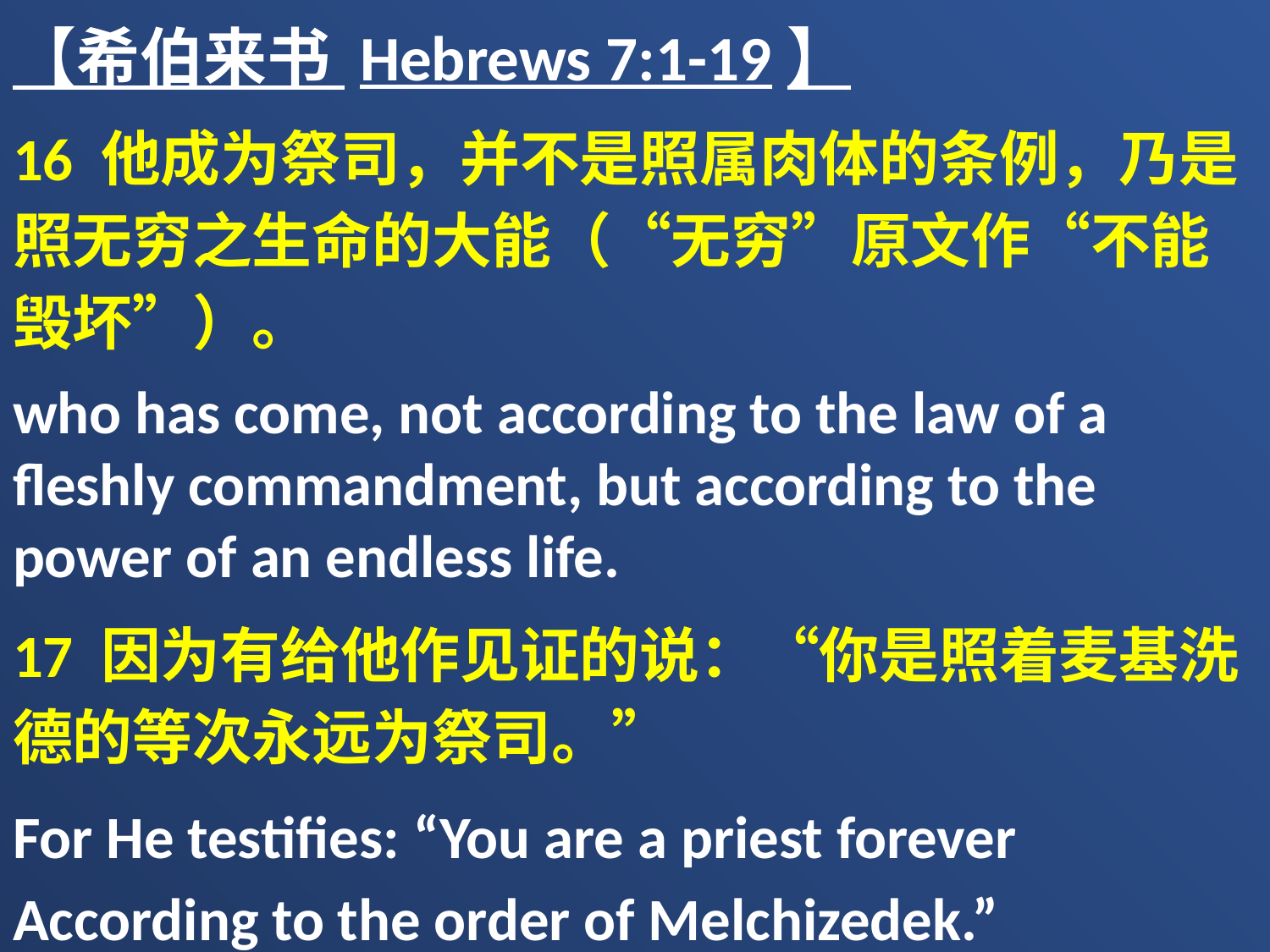

【希伯来书 Hebrews 7:1-19】
16 他成为祭司，并不是照属肉体的条例，乃是照无穷之生命的大能（“无穷”原文作“不能毁坏”）。
who has come, not according to the law of a fleshly commandment, but according to the power of an endless life.
17 因为有给他作见证的说：“你是照着麦基洗德的等次永远为祭司。”
For He testifies: “You are a priest forever According to the order of Melchizedek.”